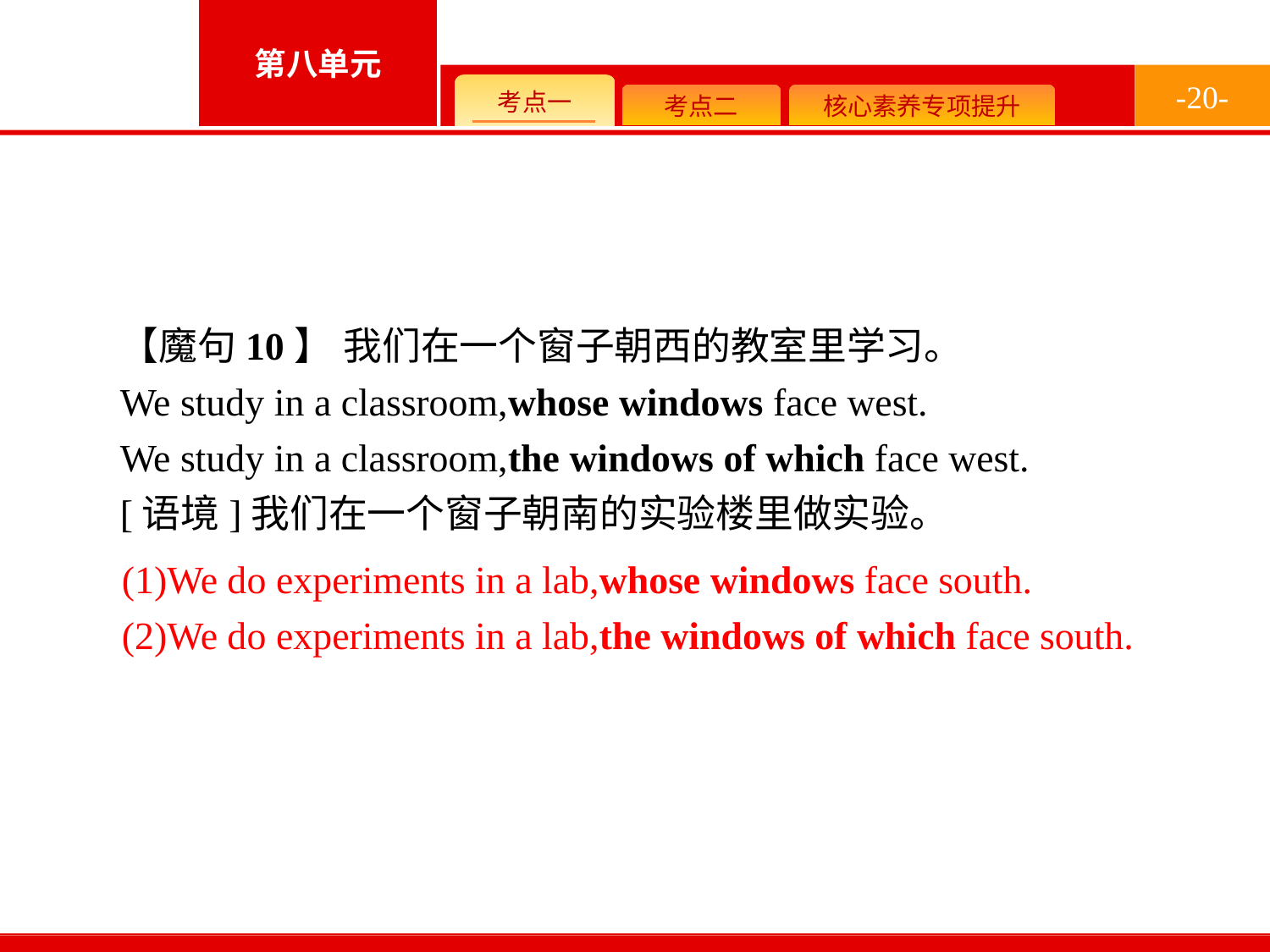

-20-
【魔句10】 我们在一个窗子朝西的教室里学习。
We study in a classroom,whose windows face west.
We study in a classroom,the windows of which face west.
[语境]我们在一个窗子朝南的实验楼里做实验。
(1)We do experiments in a lab,whose windows face south.
(2)We do experiments in a lab,the windows of which face south.